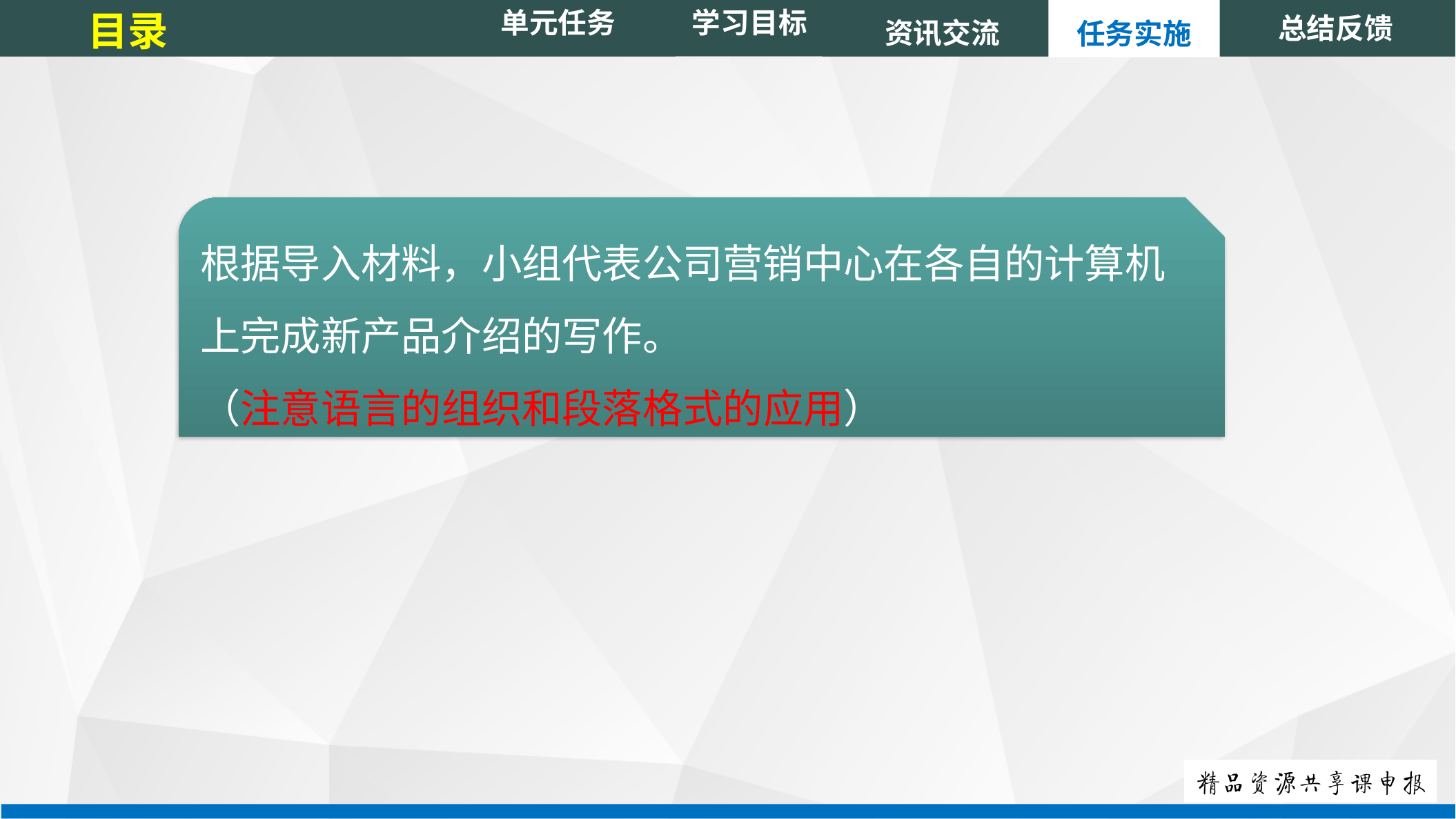

单元任务
目录
总结反馈
资讯交流
任务实施

学习目标

根据导入材料，小组代表公司营销中心在各自的计算机上完成新产品介绍的写作。
（注意语言的组织和段落格式的应用）